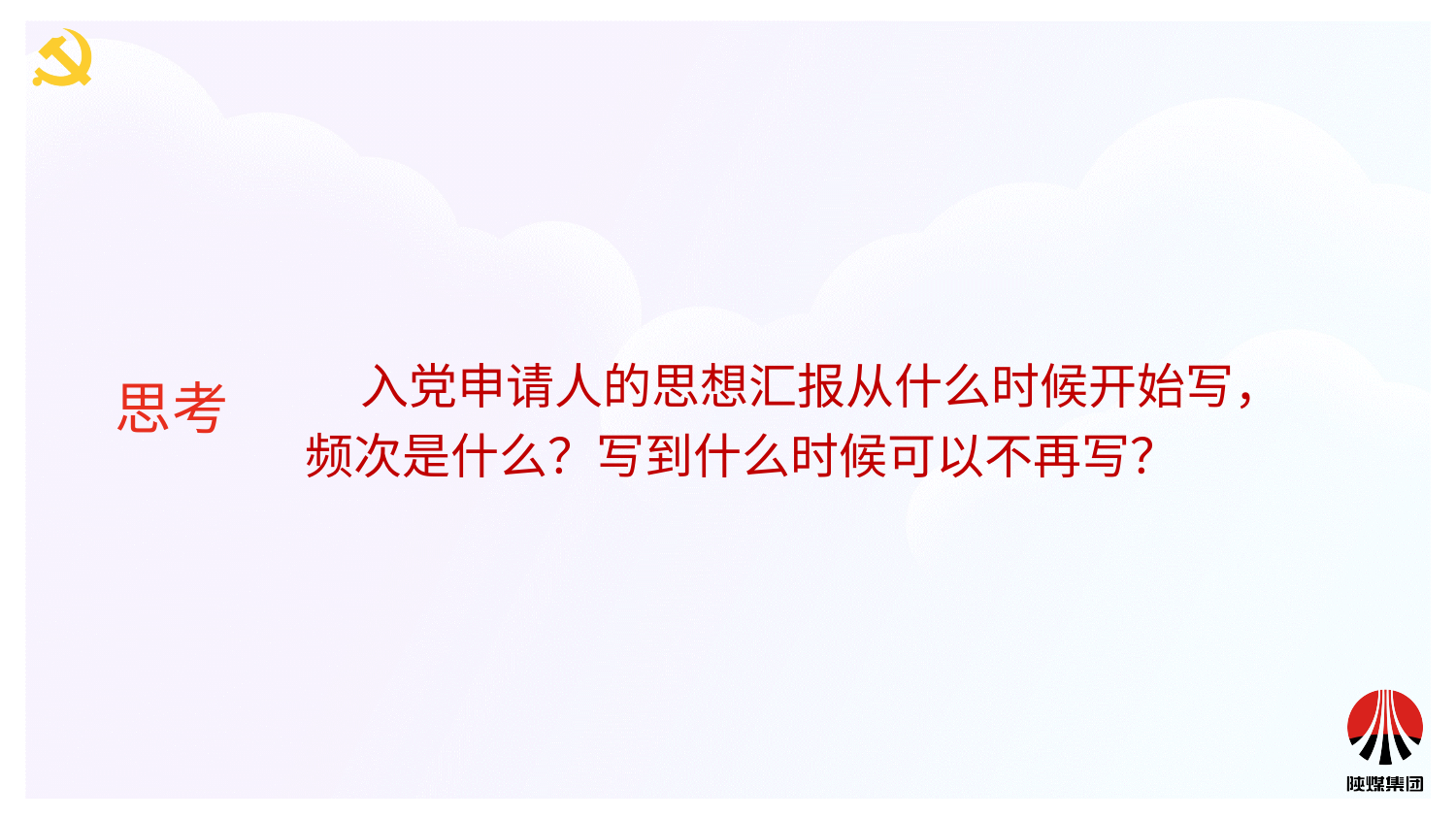

入党申请人的思想汇报从什么时候开始写，频次是什么？写到什么时候可以不再写？
思考